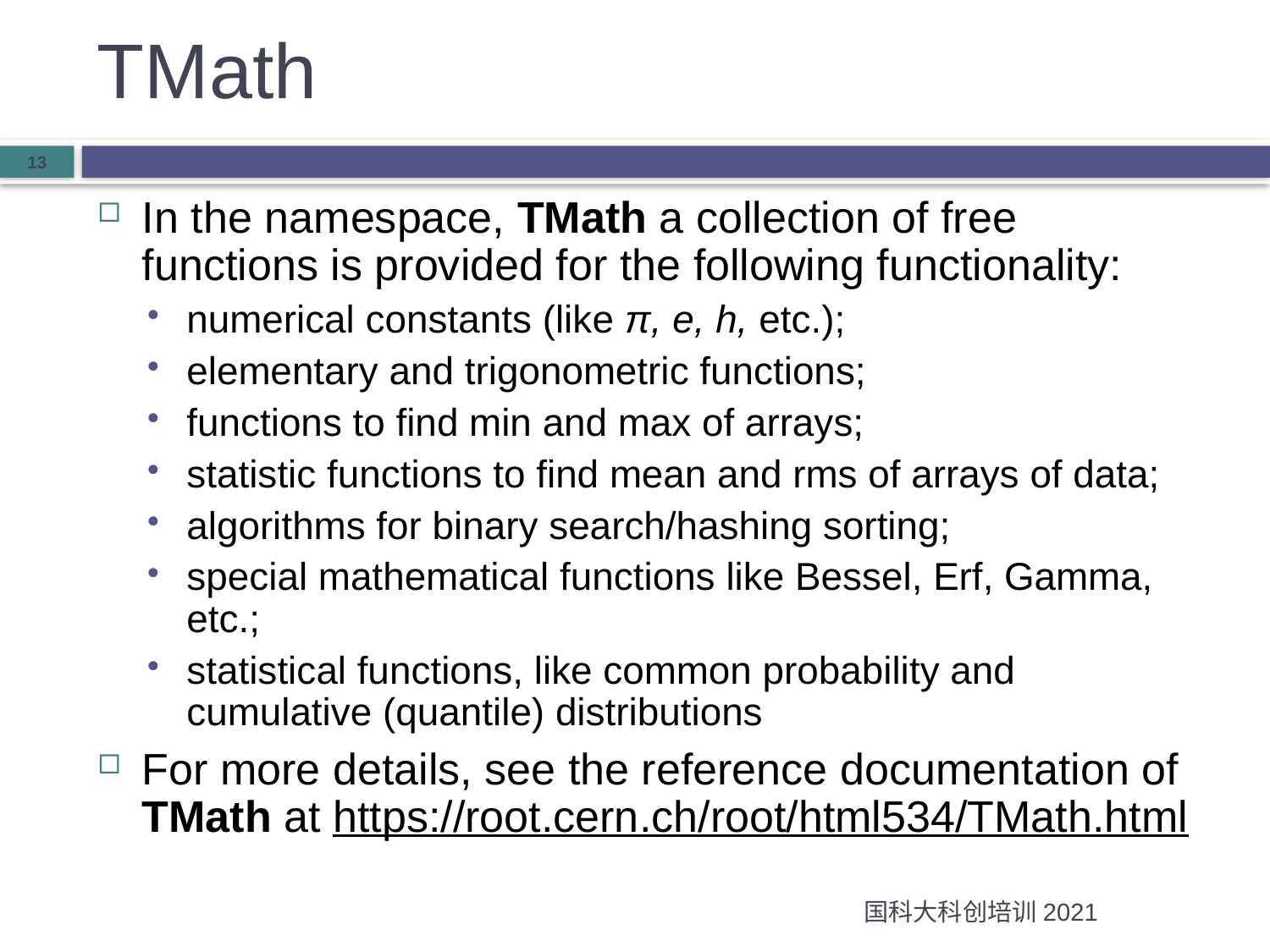

TMath
In the namespace, TMath a collection of free functions is provided for the following functionality:
numerical constants (like π, e, h, etc.);
elementary and trigonometric functions;
functions to find min and max of arrays;
statistic functions to find mean and rms of arrays of data;
algorithms for binary search/hashing sorting;
special mathematical functions like Bessel, Erf, Gamma, etc.;
statistical functions, like common probability and cumulative (quantile) distributions
For more details, see the reference documentation of TMath at https://root.cern.ch/root/html534/TMath.html
国科大科创培训2021
13